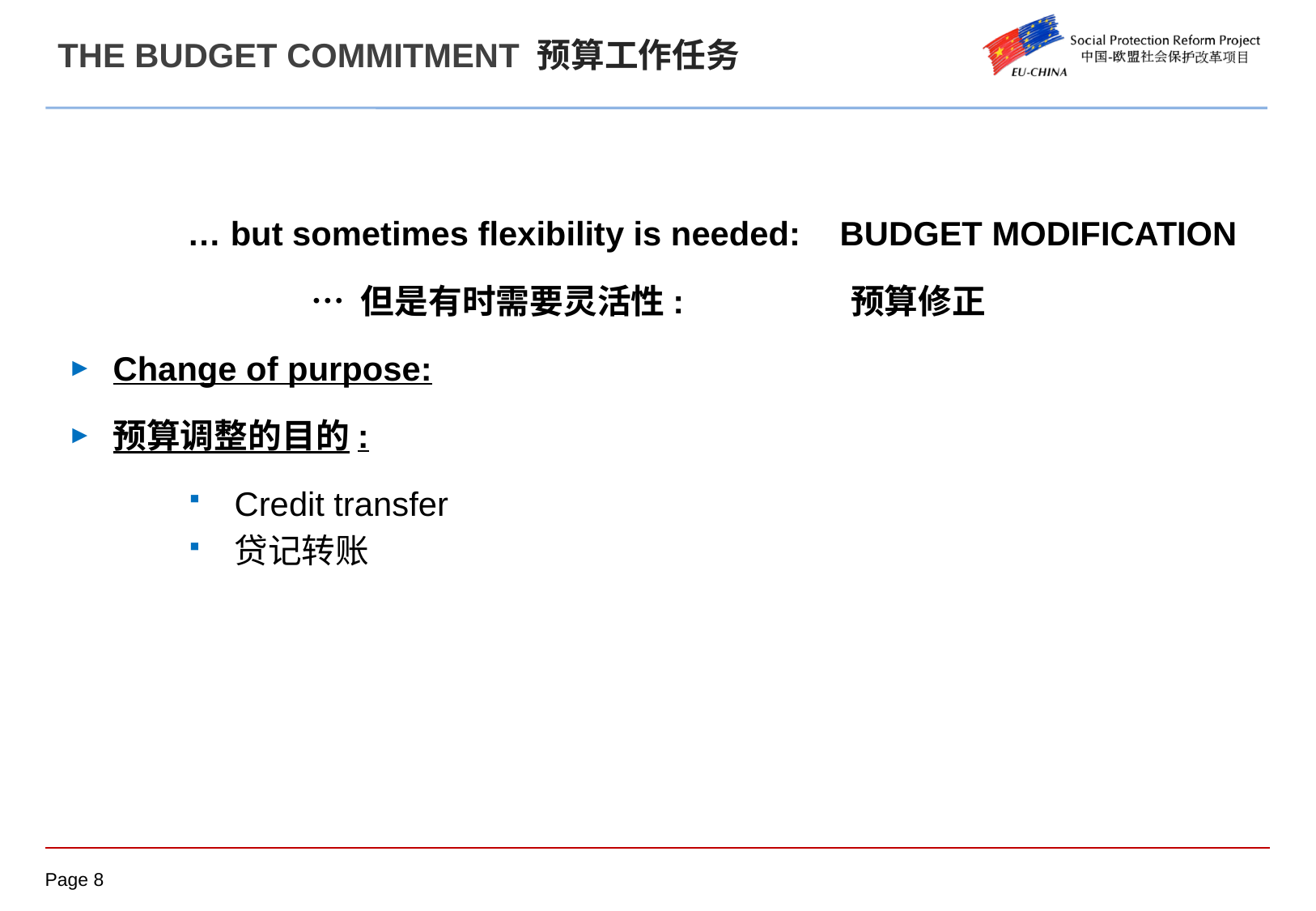

# THE BUDGET COMMITMENT 预算工作任务

… but sometimes flexibility is needed:	BUDGET MODIFICATION
… 但是有时需要灵活性:                 预算修正
Change of purpose:
预算调整的目的:
Credit transfer
贷记转账